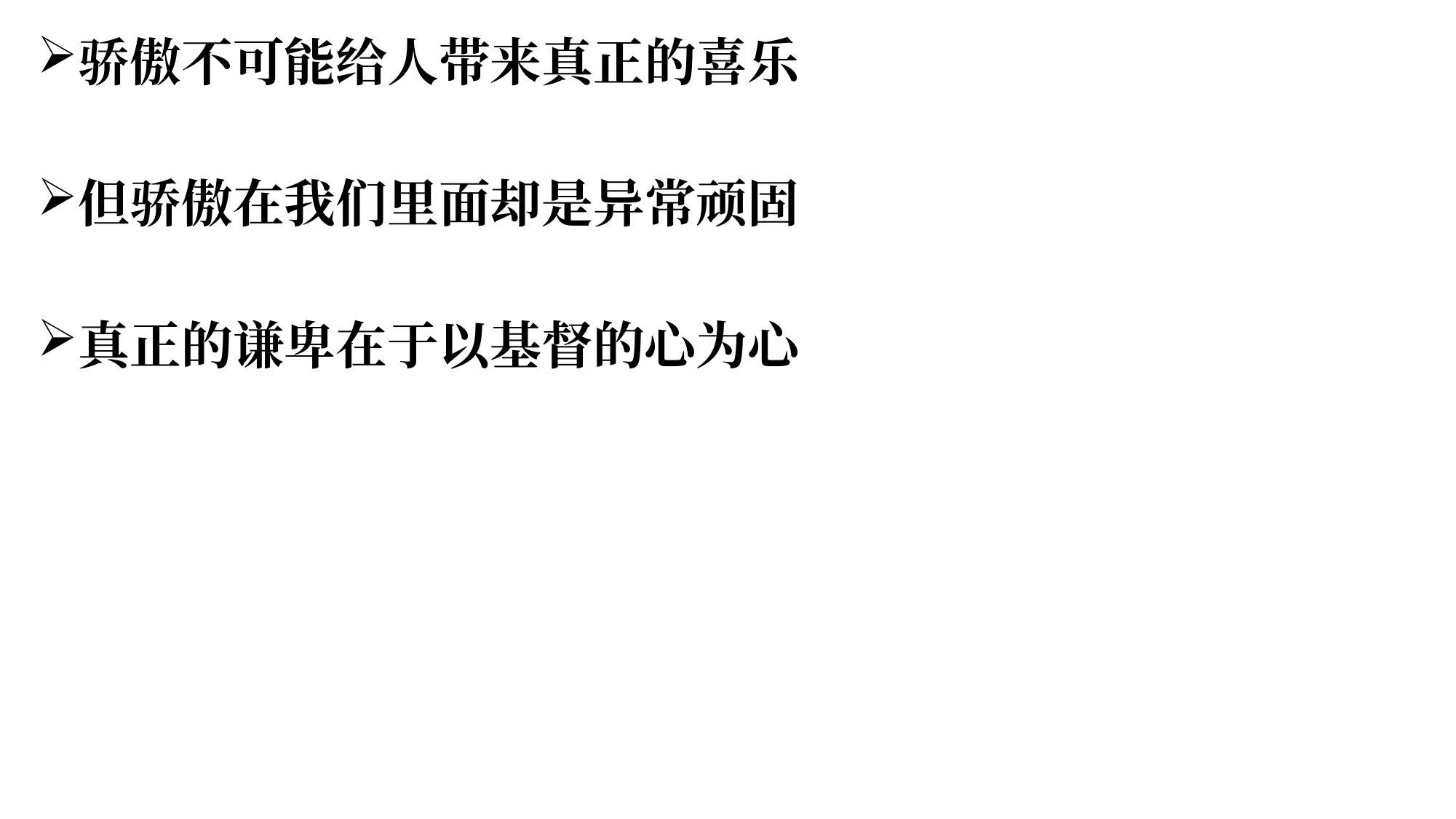

骄傲不可能给人带来真正的喜乐

但骄傲在我们里面却是异常顽固

真正的谦卑在于以基督的心为心